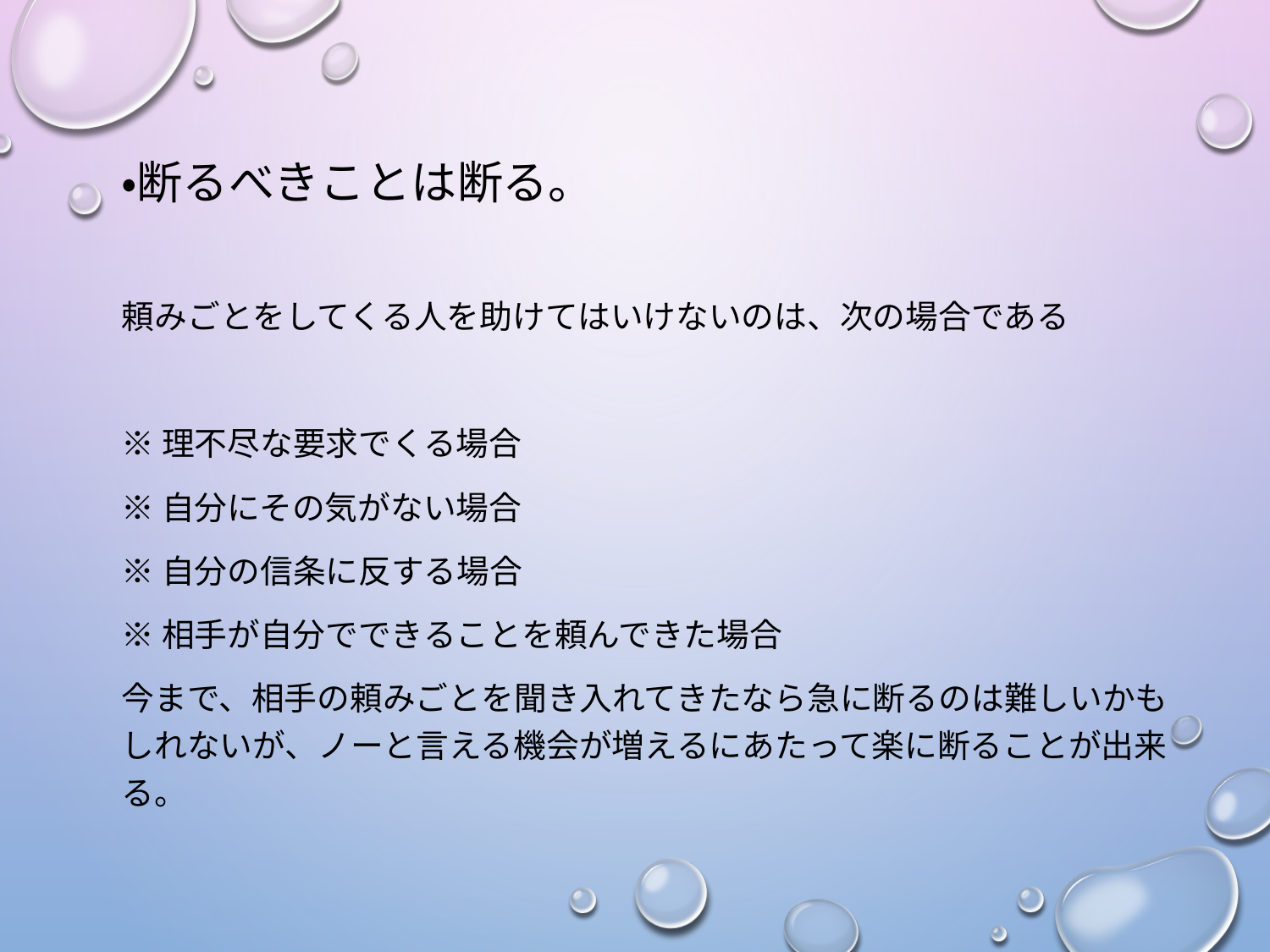

・断るべきことは断る。

頼みごとをしてくる人を助けてはいけないのは、次の場合である

※理不尽な要求でくる場合
※自分にその気がない場合
※自分の信条に反する場合
※相手が自分でできることを頼んできた場合
今まで、相手の頼みごとを聞き入れてきたなら急に断るのは難しいかもしれないが、ノーと言える機会が増えるにあたって楽に断ることが出来る。